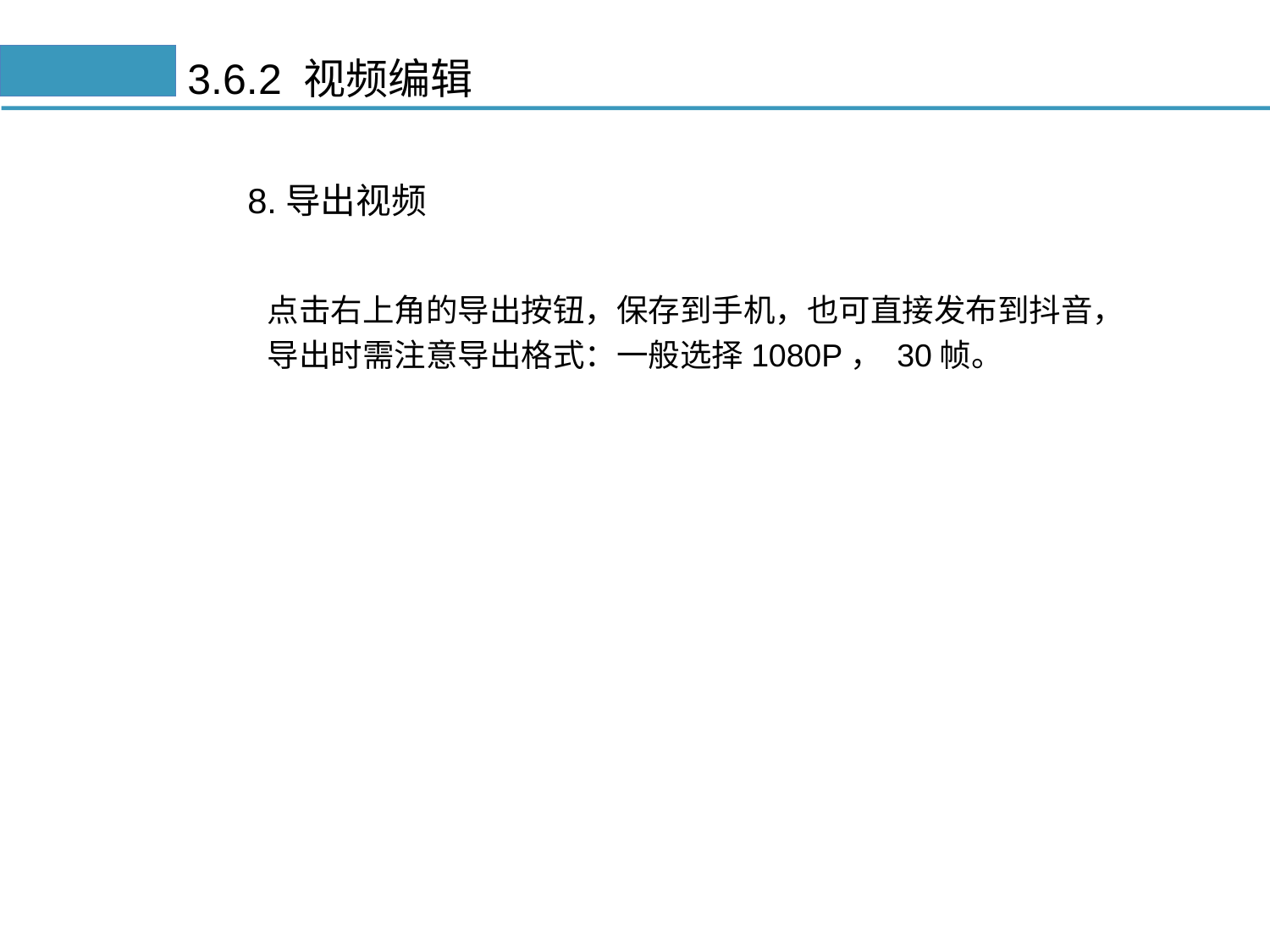

# 3.6.2 视频编辑
8.导出视频
点击右上角的导出按钮，保存到手机，也可直接发布到抖音，导出时需注意导出格式：一般选择1080P， 30帧。